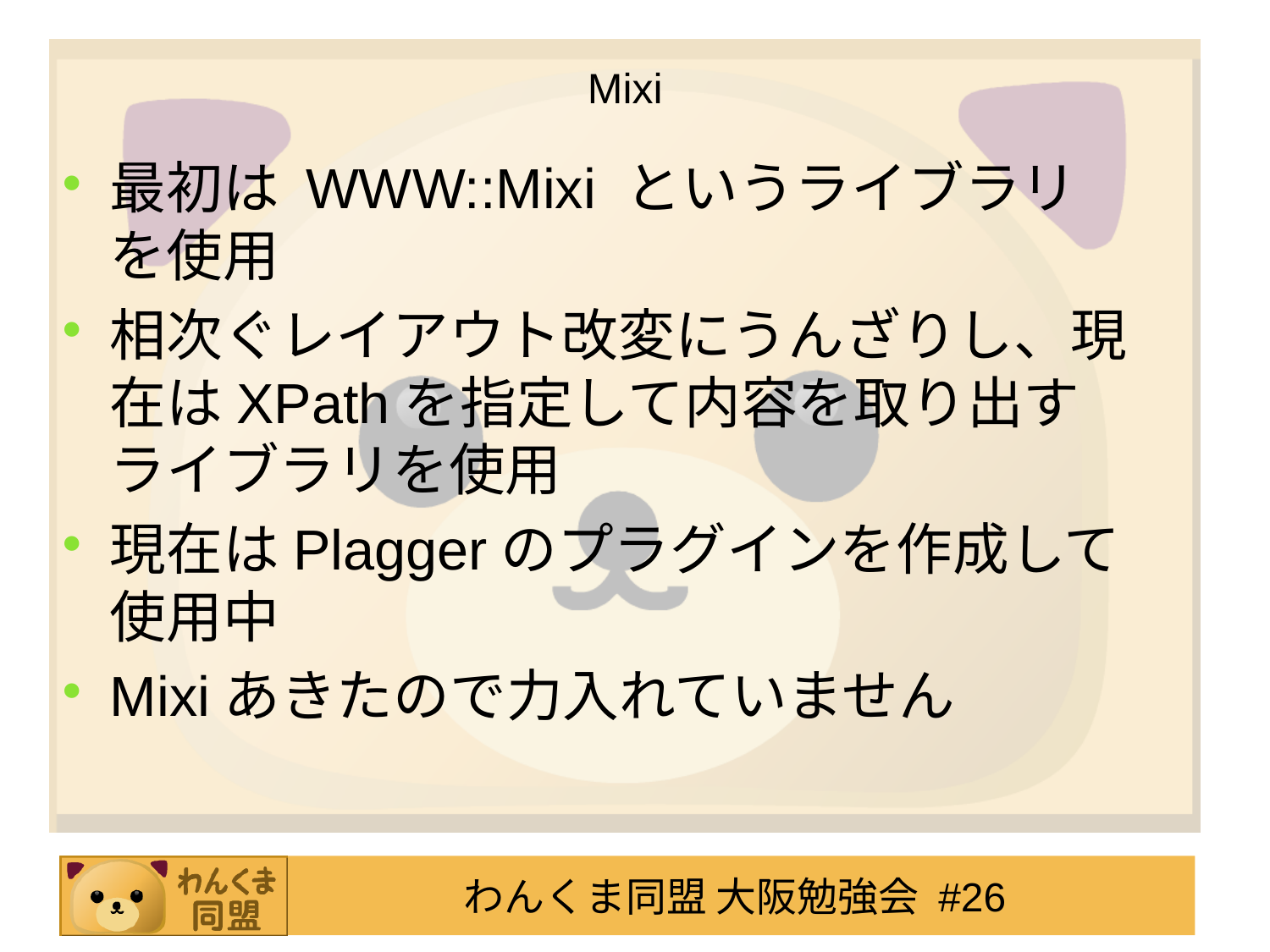

Mixi
最初は WWW::Mixi というライブラリを使用
相次ぐレイアウト改変にうんざりし、現在はXPathを指定して内容を取り出すライブラリを使用
現在はPlaggerのプラグインを作成して使用中
Mixiあきたので力入れていません